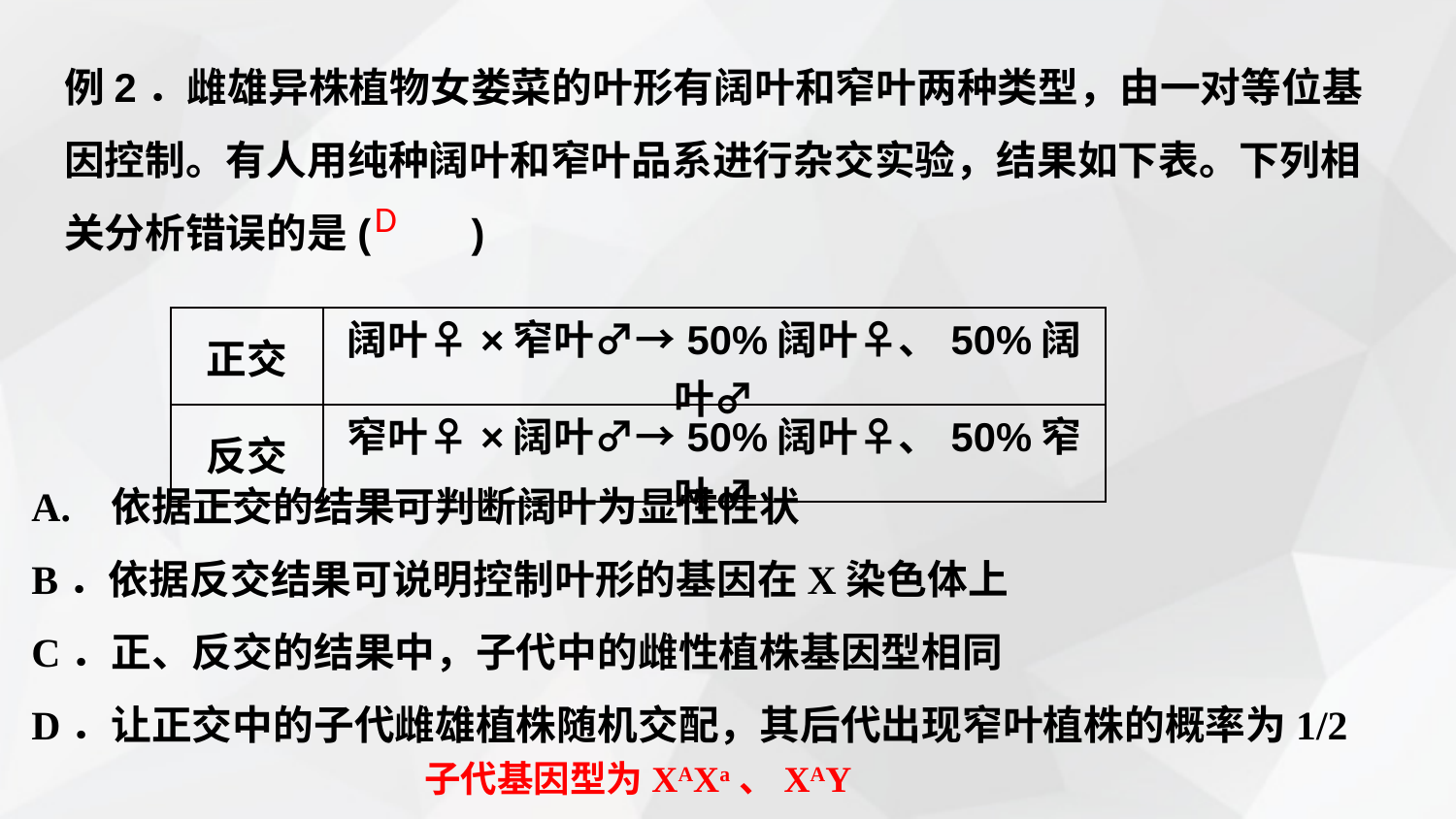

例2．雌雄异株植物女娄菜的叶形有阔叶和窄叶两种类型，由一对等位基因控制。有人用纯种阔叶和窄叶品系进行杂交实验，结果如下表。下列相关分析错误的是(　　)
D
| 正交 | 阔叶♀×窄叶♂→50%阔叶♀、50%阔叶♂ |
| --- | --- |
| 反交 | 窄叶♀×阔叶♂→50%阔叶♀、50%窄叶♂ |
A.   依据正交的结果可判断阔叶为显性性状
B．依据反交结果可说明控制叶形的基因在X染色体上
C．正、反交的结果中，子代中的雌性植株基因型相同
D．让正交中的子代雌雄植株随机交配，其后代出现窄叶植株的概率为1/2
子代基因型为XAXa、XAY